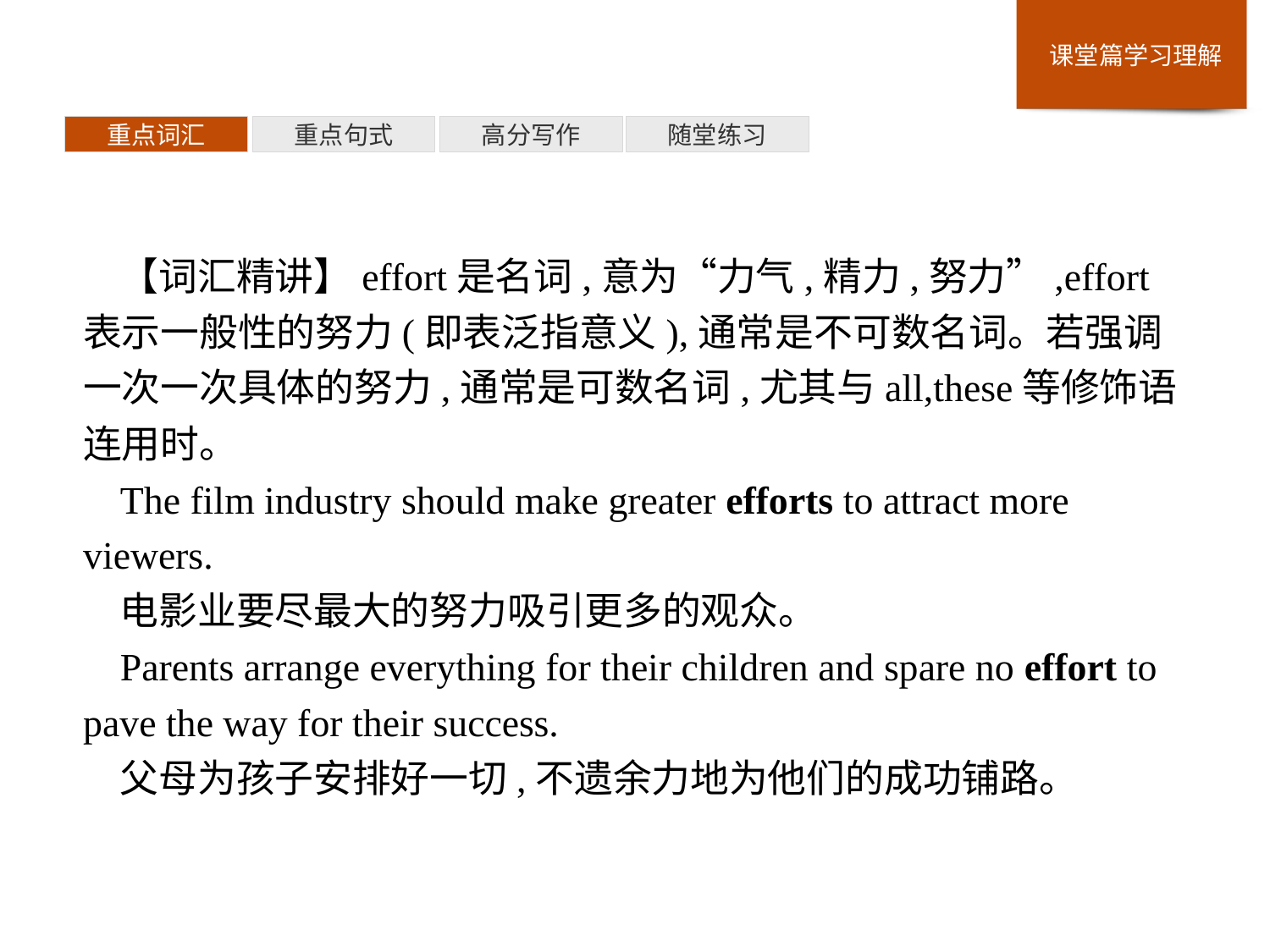

重点词汇
重点句式
高分写作
随堂练习
【词汇精讲】effort是名词,意为“力气,精力,努力”,effort表示一般性的努力(即表泛指意义),通常是不可数名词。若强调一次一次具体的努力,通常是可数名词,尤其与all,these等修饰语连用时。
The film industry should make greater efforts to attract more viewers.
电影业要尽最大的努力吸引更多的观众。
Parents arrange everything for their children and spare no effort to pave the way for their success.
父母为孩子安排好一切,不遗余力地为他们的成功铺路。